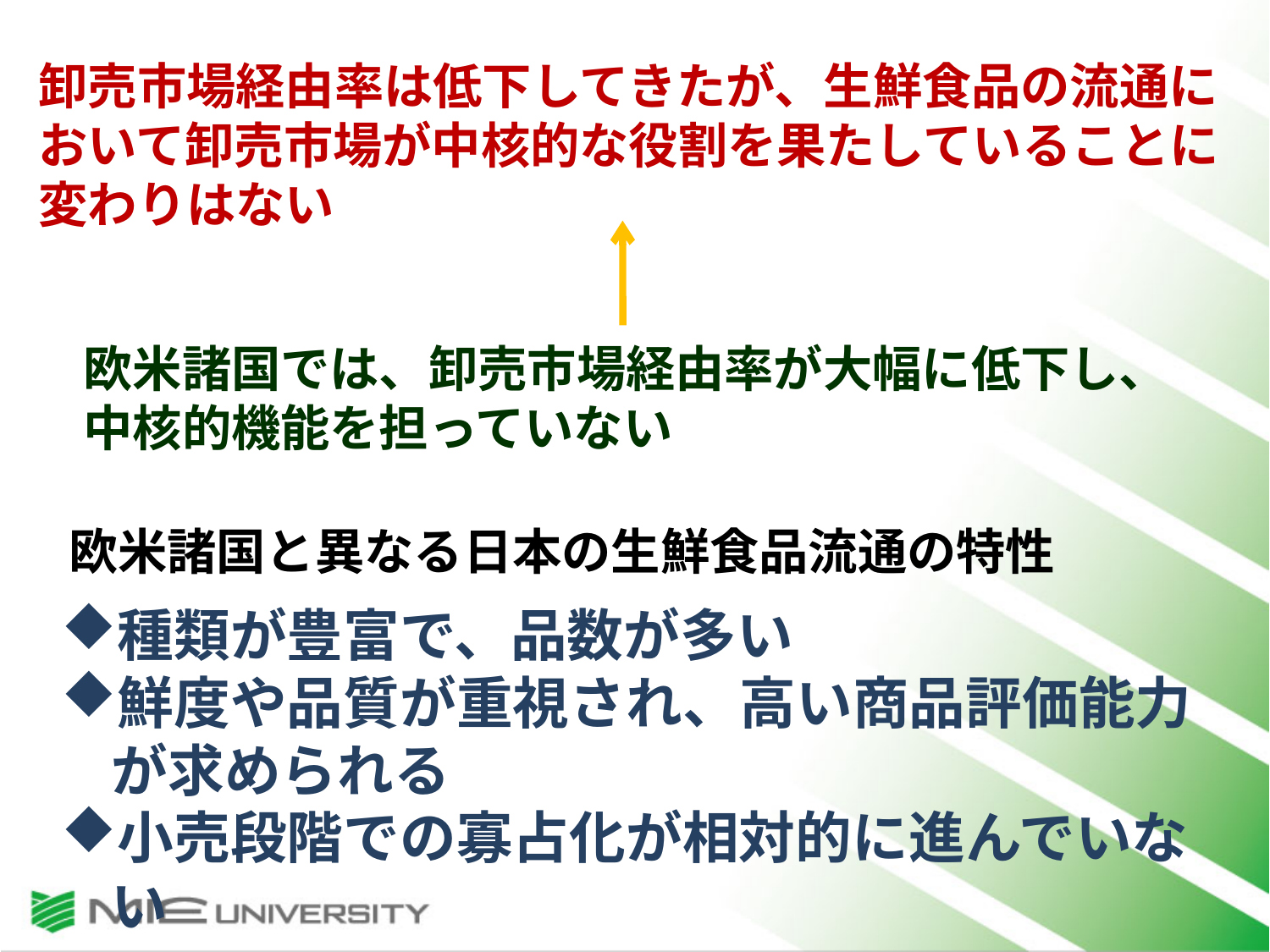

卸売市場経由率は低下してきたが、生鮮食品の流通において卸売市場が中核的な役割を果たしていることに変わりはない
欧米諸国では、卸売市場経由率が大幅に低下し、中核的機能を担っていない
欧米諸国と異なる日本の生鮮食品流通の特性
種類が豊富で、品数が多い
鮮度や品質が重視され、高い商品評価能力が求められる
小売段階での寡占化が相対的に進んでいない